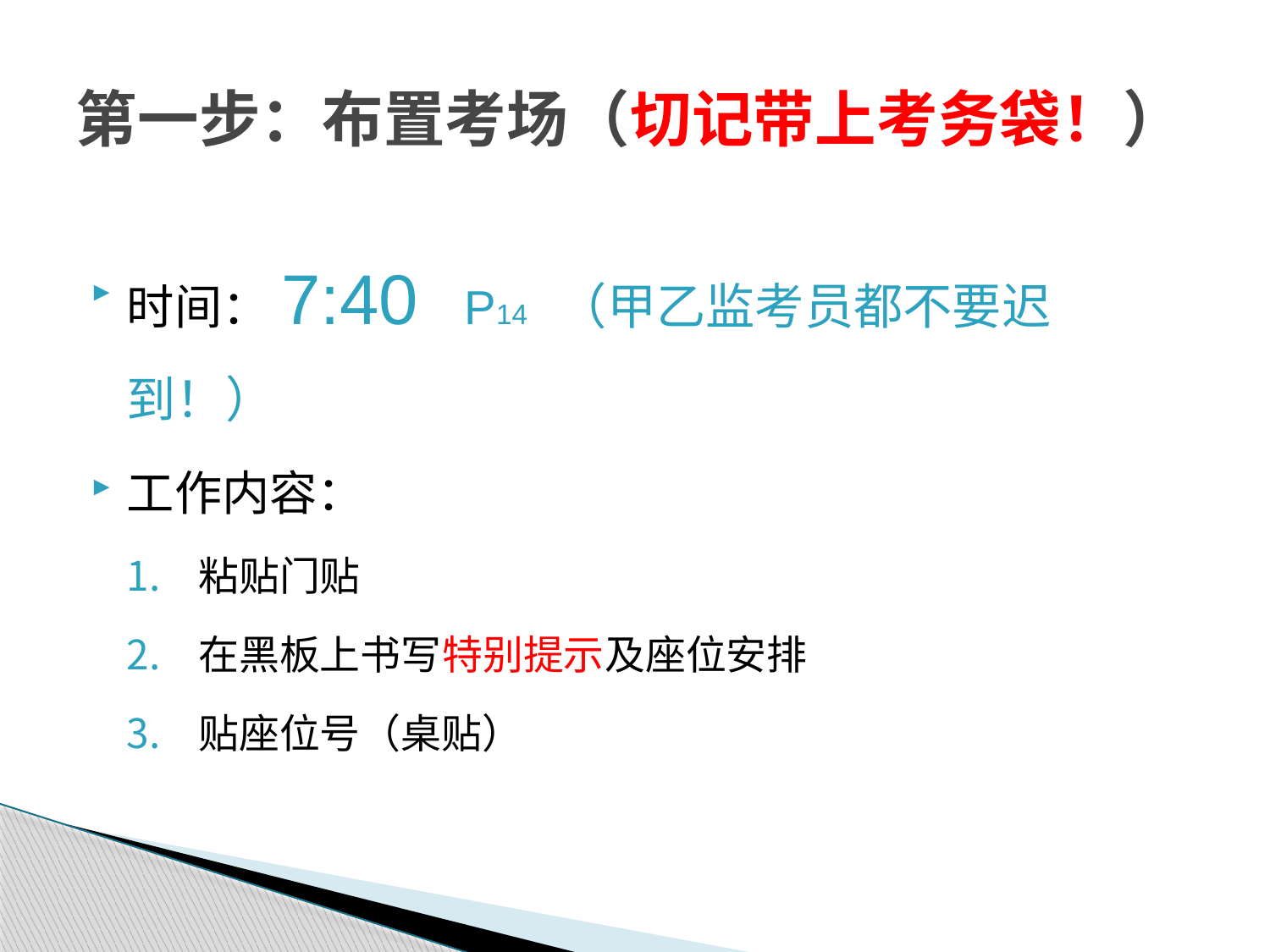

# 第一步：布置考场（切记带上考务袋！）
时间：7:40   P14   （甲乙监考员都不要迟到！）
工作内容：
粘贴门贴
在黑板上书写特别提示及座位安排
贴座位号（桌贴）